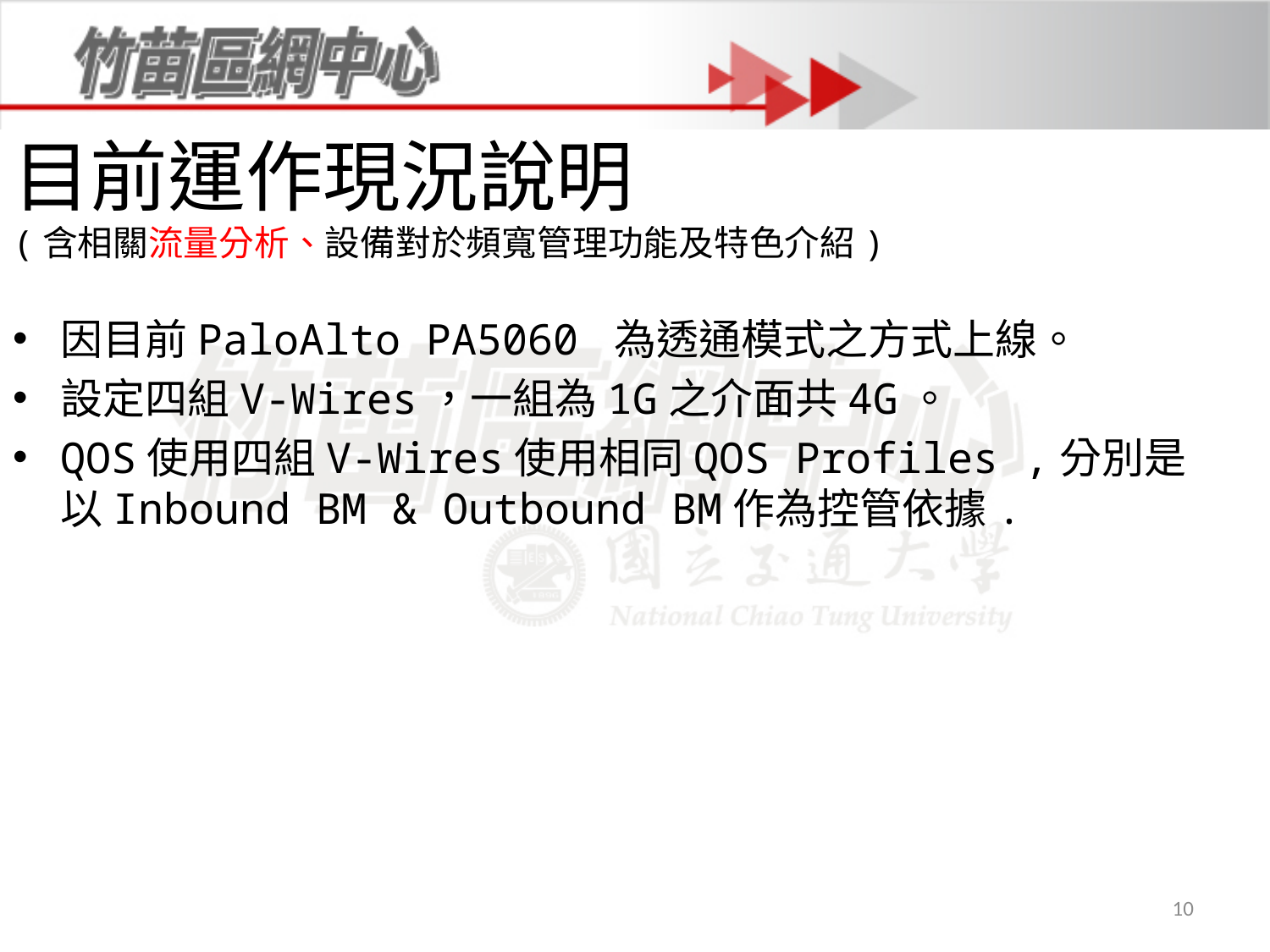

# 目前運作現況說明 (含相關流量分析、設備對於頻寬管理功能及特色介紹)
因目前PaloAlto PA5060 為透通模式之方式上線。
設定四組V-Wires，一組為1G之介面共4G。
QOS使用四組V-Wires使用相同QOS Profiles ,分別是以Inbound BM & Outbound BM作為控管依據.

10